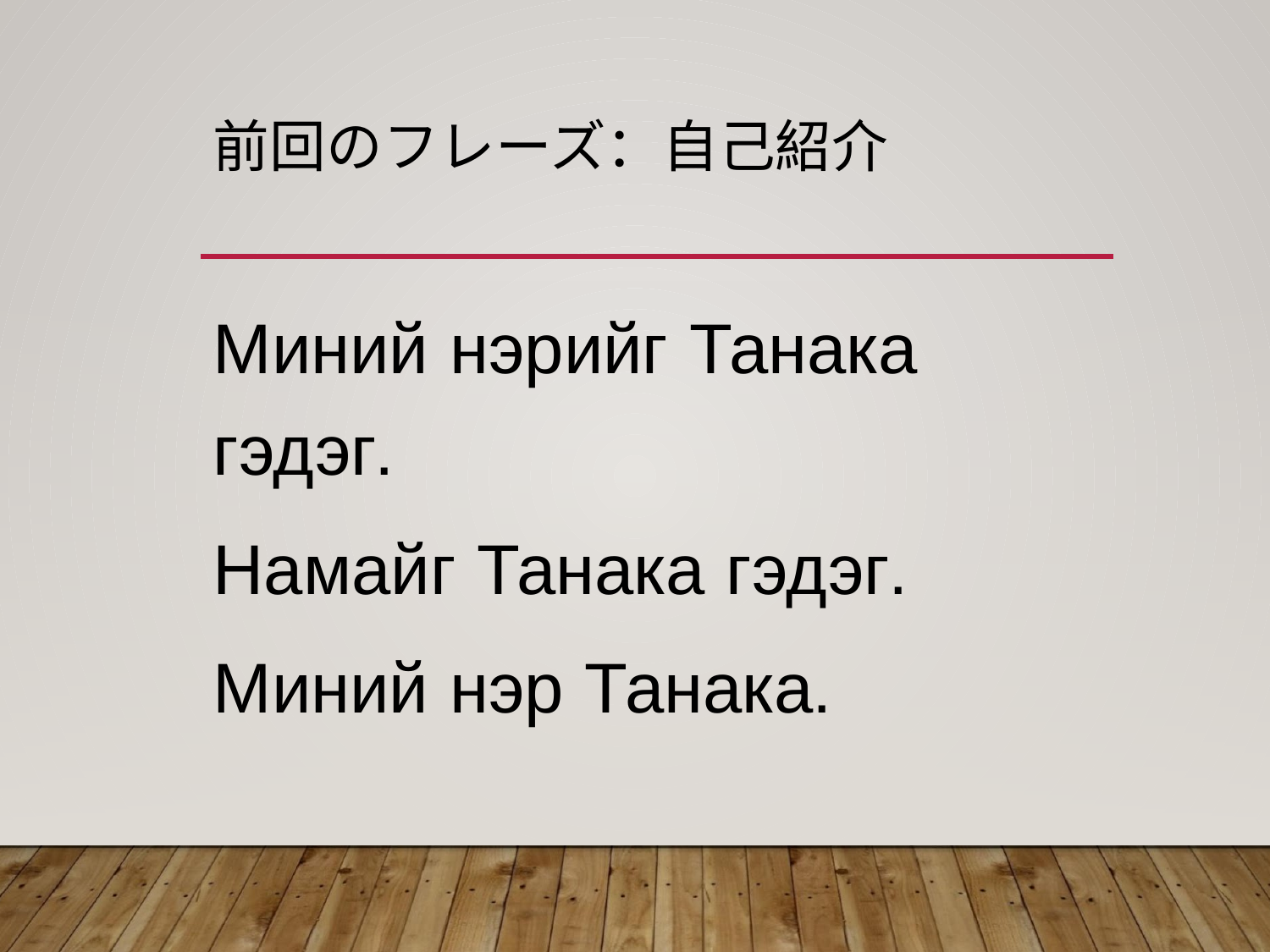

# 前回のフレーズ：自己紹介
Миний нэрийг Танака гэдэг.
Намайг Танака гэдэг.
Миний нэр Танака.